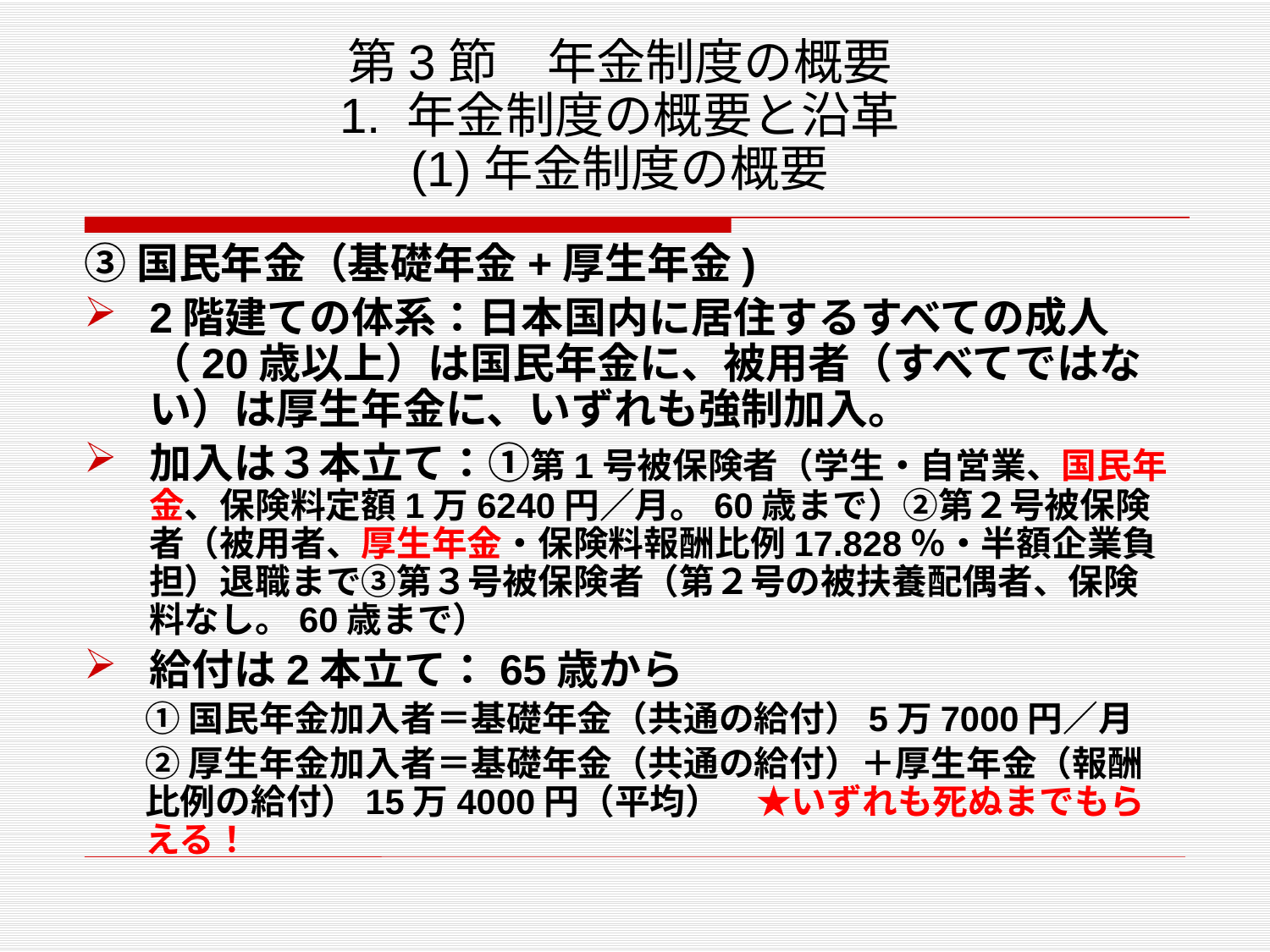

# 第3節　年金制度の概要 1. 年金制度の概要と沿革 (1)年金制度の概要
③国民年金（基礎年金+厚生年金)
2階建ての体系：日本国内に居住するすべての成人（20歳以上）は国民年金に、被用者（すべてではない）は厚生年金に、いずれも強制加入。
加入は３本立て：①第1号被保険者（学生・自営業、国民年金、保険料定額1万6240円／月。60歳まで）②第２号被保険者（被用者、厚生年金・保険料報酬比例17.828％・半額企業負担）退職まで③第３号被保険者（第２号の被扶養配偶者、保険料なし。60歳まで）
給付は2本立て：65歳から
①国民年金加入者＝基礎年金（共通の給付）5万7000円／月
②厚生年金加入者＝基礎年金（共通の給付）＋厚生年金（報酬比例の給付）15万4000円（平均）　★いずれも死ぬまでもらえる！